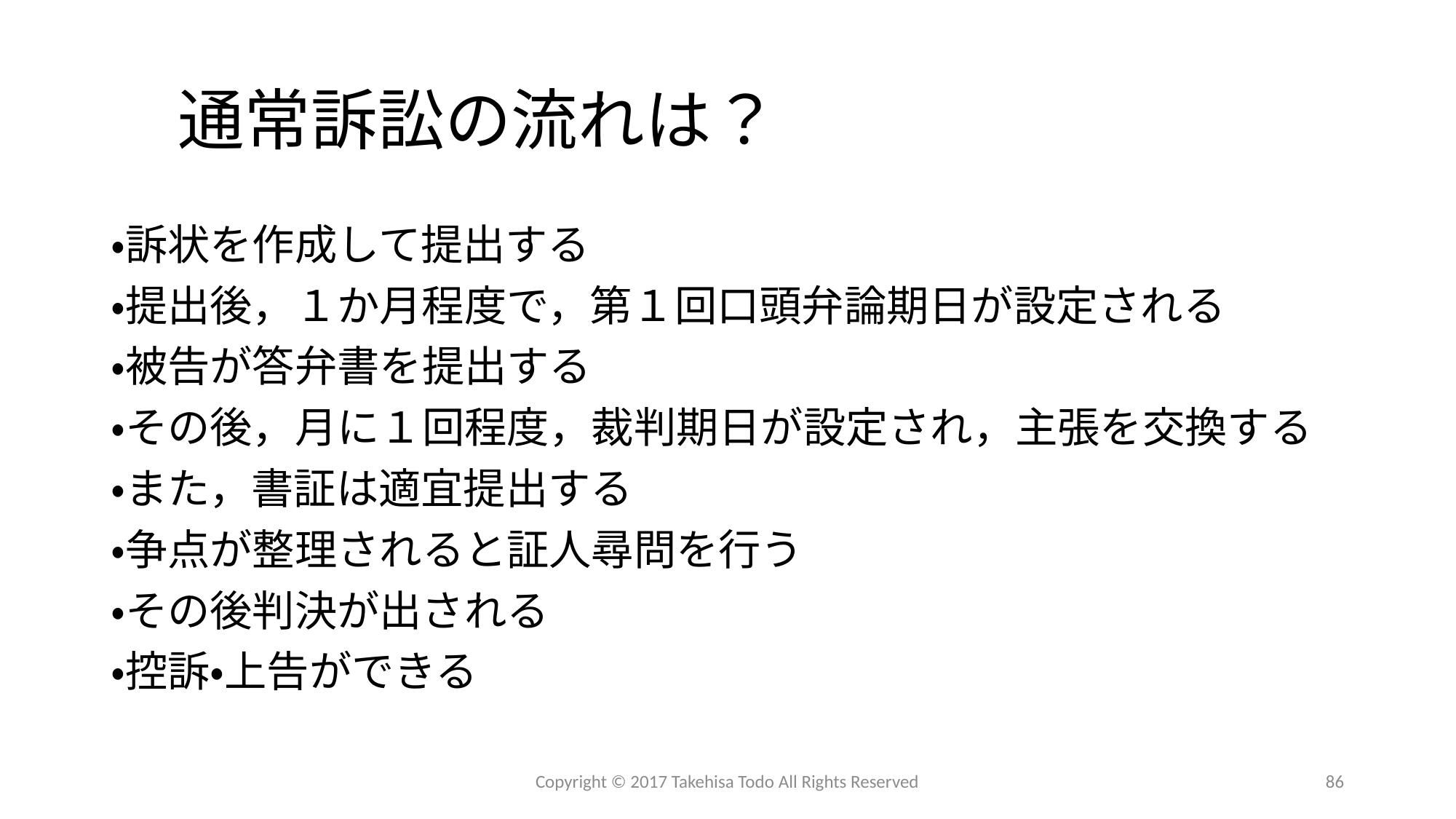

# 通常訴訟の流れは？
・訴状を作成して提出する
・提出後，１か月程度で，第１回口頭弁論期日が設定される
・被告が答弁書を提出する
・その後，月に１回程度，裁判期日が設定され，主張を交換する
・また，書証は適宜提出する
・争点が整理されると証人尋問を行う
・その後判決が出される
・控訴・上告ができる
Copyright © 2017 Takehisa Todo All Rights Reserved
86